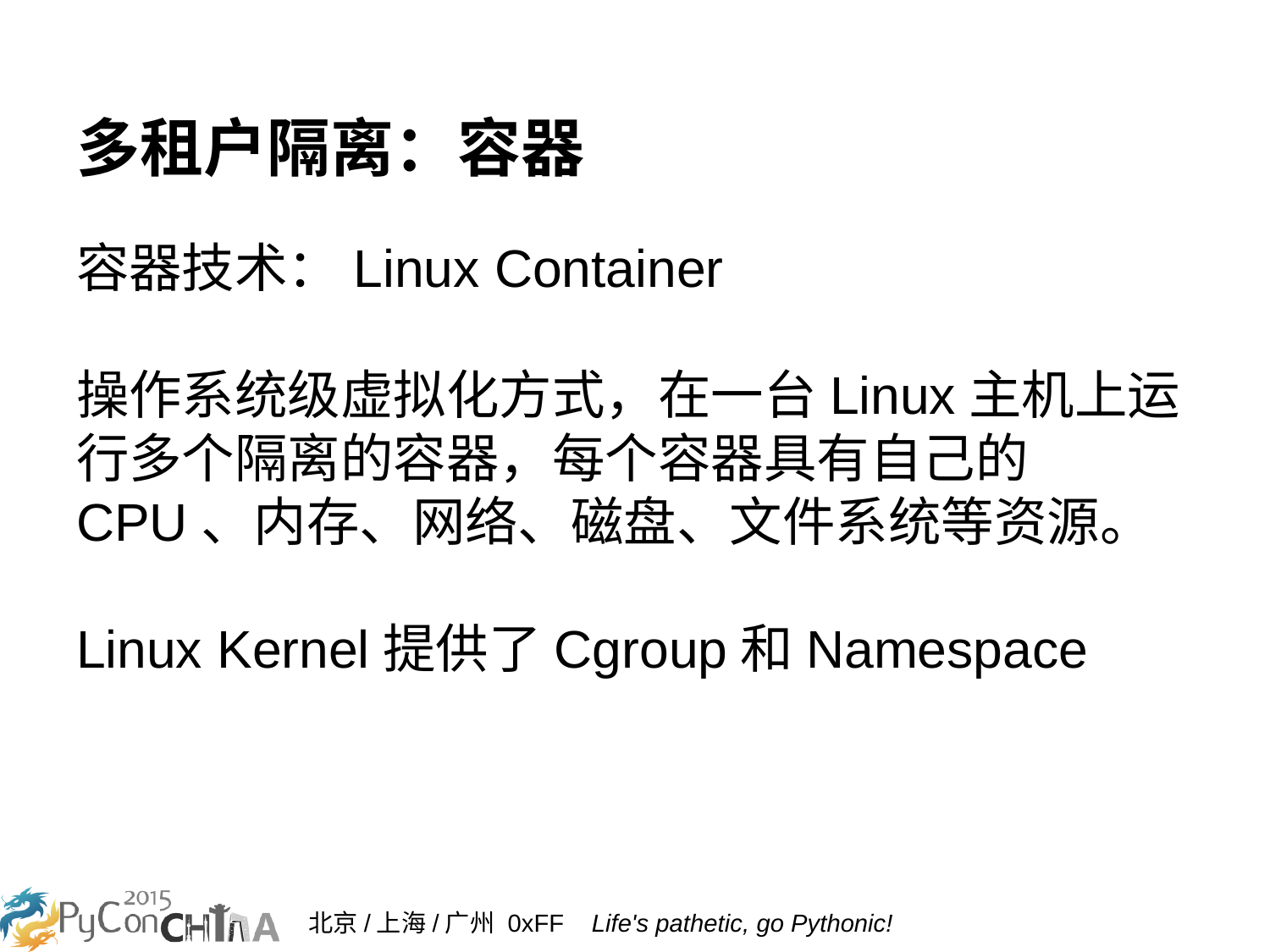

# 多租户隔离：容器
容器技术：Linux Container

操作系统级虚拟化方式，在一台Linux主机上运行多个隔离的容器，每个容器具有自己的CPU、内存、网络、磁盘、文件系统等资源。

Linux Kernel提供了Cgroup和Namespace